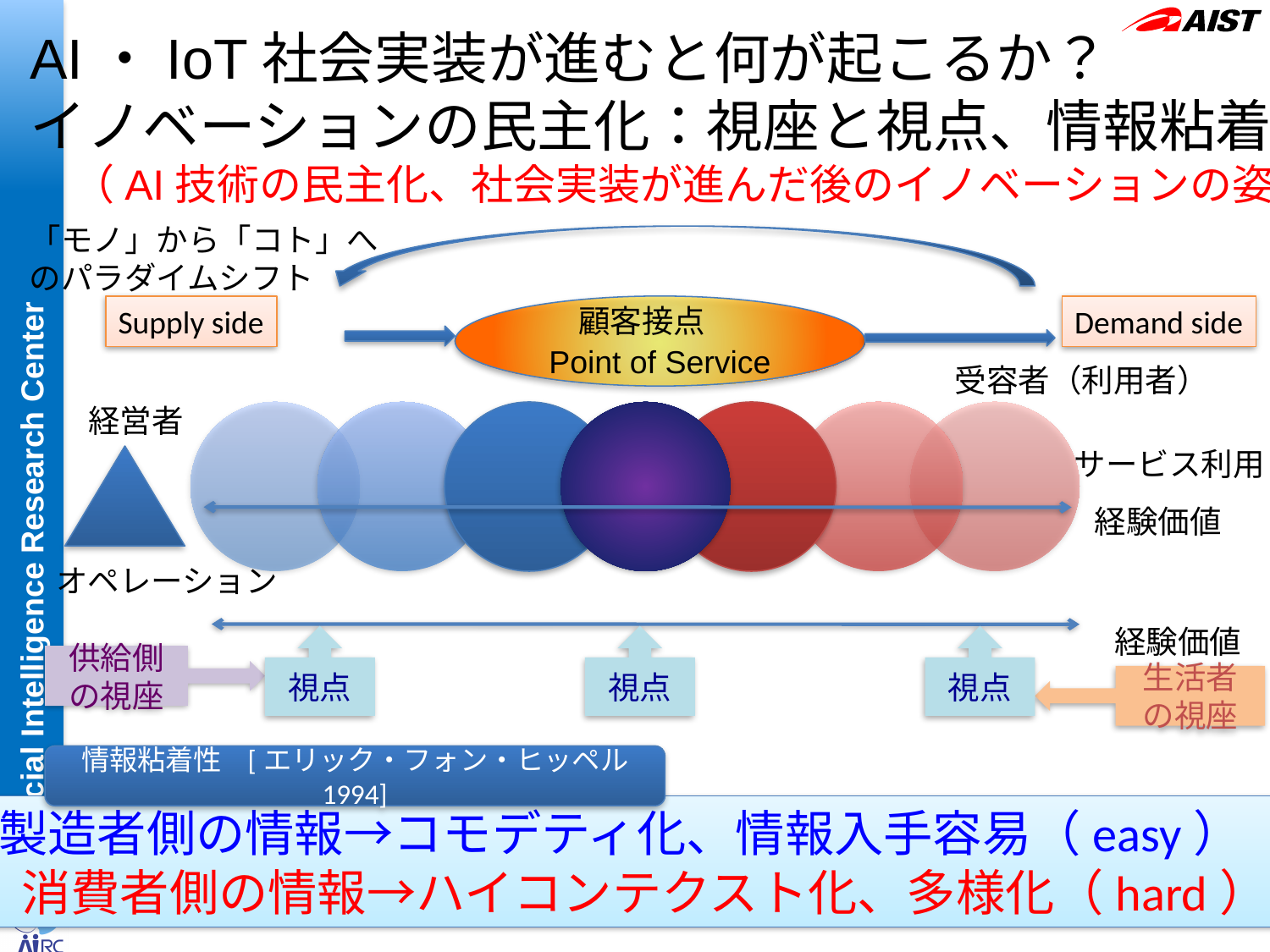

AI・IoT社会実装が進むと何が起こるか？
イノベーションの民主化：視座と視点、情報粘着性
　（AI技術の民主化、社会実装が進んだ後のイノベーションの姿）
「モノ」から「コト」へ
のパラダイムシフト

顧客接点
Supply side

Demand side

Point of Service
受容者（利用者）
経営者

サービス利用

経験価値
オペレーション
経験価値
視点
視点
視点
供給側の視座
生活者の視座
情報粘着性   [エリック・フォン・ヒッペル 1994]
製造者側の情報→コモデティ化、情報入手容易（easy）
 消費者側の情報→ハイコンテクスト化、多様化（hard）